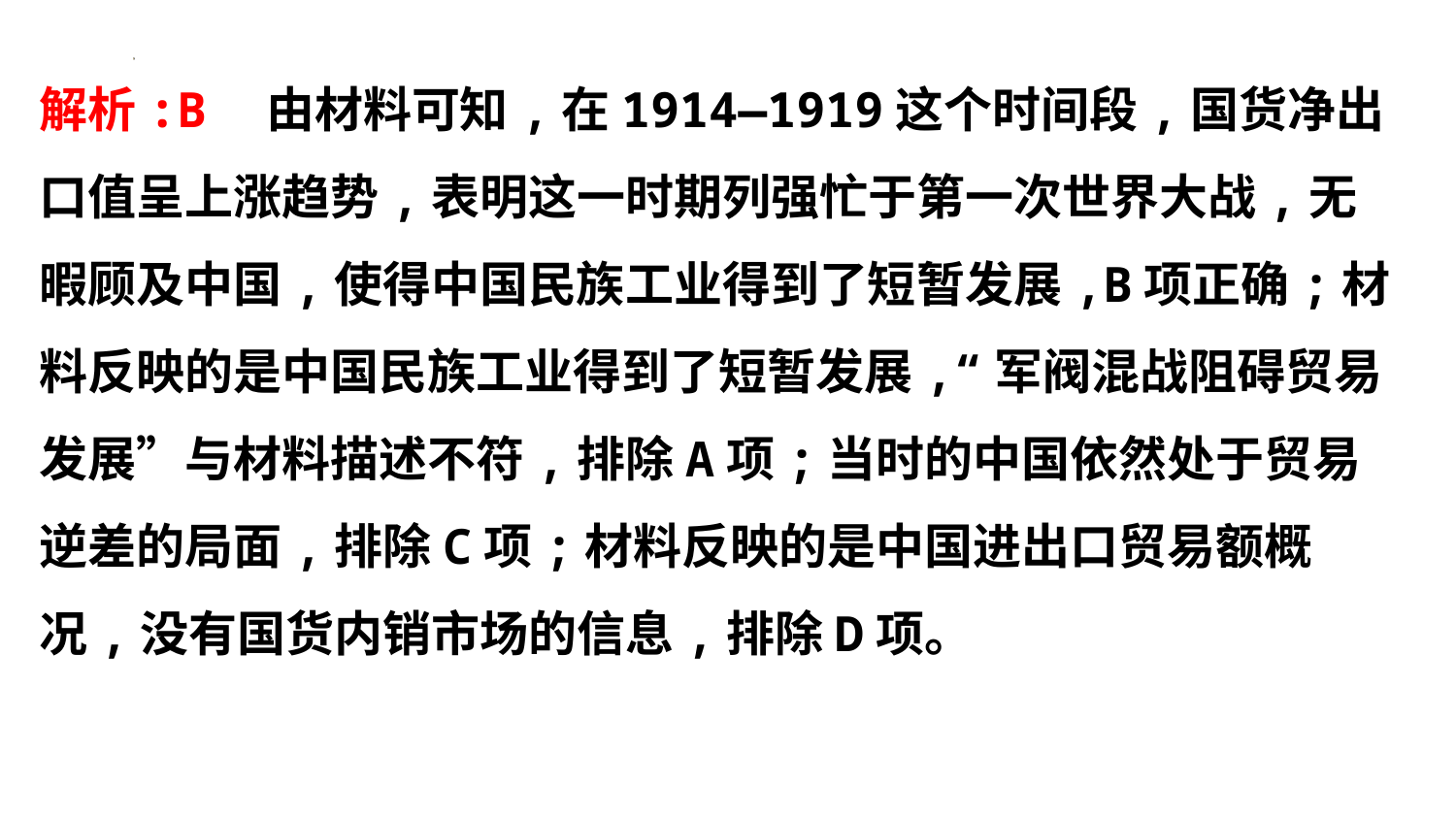

解析:B　由材料可知,在1914—1919这个时间段,国货净出口值呈上涨趋势,表明这一时期列强忙于第一次世界大战,无暇顾及中国,使得中国民族工业得到了短暂发展,B项正确;材料反映的是中国民族工业得到了短暂发展,“军阀混战阻碍贸易发展”与材料描述不符,排除A项;当时的中国依然处于贸易逆差的局面,排除C项;材料反映的是中国进出口贸易额概况,没有国货内销市场的信息,排除D项。